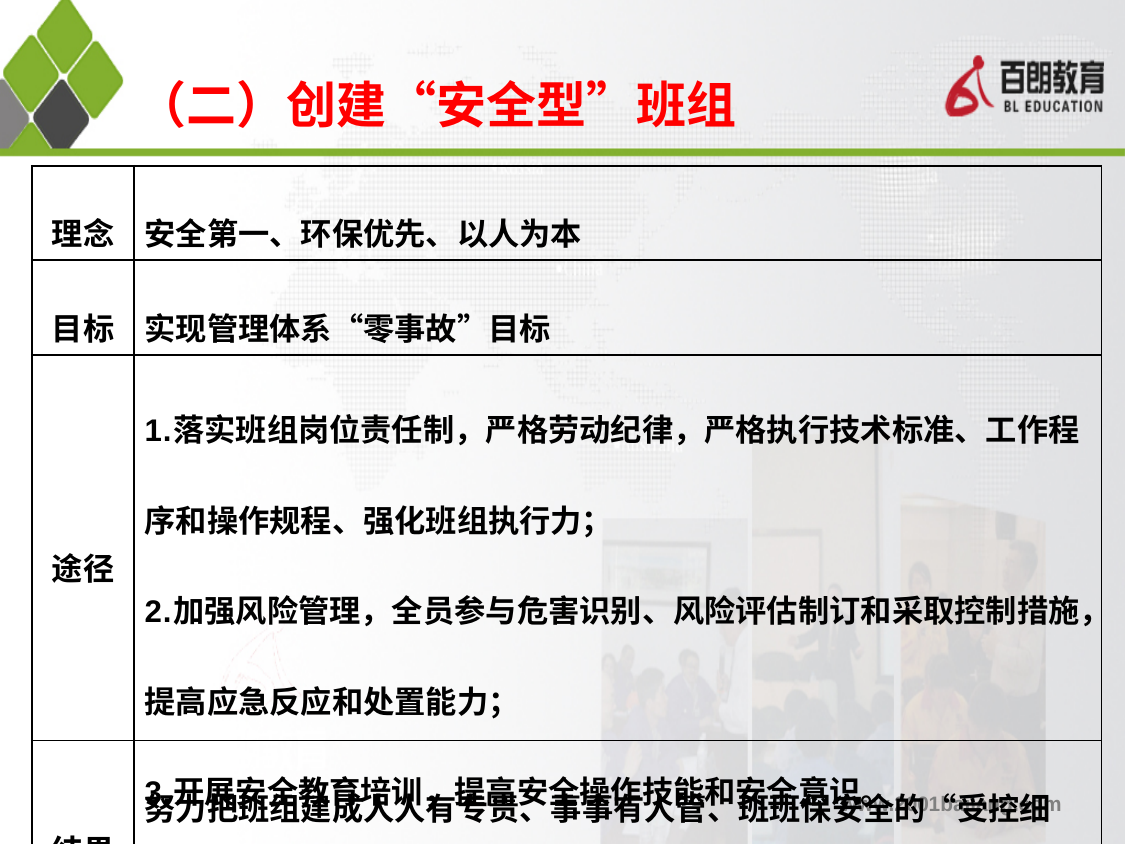

# （二）创建“安全型”班组
| 理念 | 安全第一、环保优先、以人为本 |
| --- | --- |
| 目标 | 实现管理体系“零事故”目标 |
| 途径 | 落实班组岗位责任制，严格劳动纪律，严格执行技术标准、工作程序和操作规程、强化班组执行力； 加强风险管理，全员参与危害识别、风险评估制订和采取控制措施，提高应急反应和处置能力； 开展安全教育培训，提高安全操作技能和安全意识。 |
| 结果 | 努力把班组建成人人有专责、事事有人管、班班保安全的“受控细胞” |